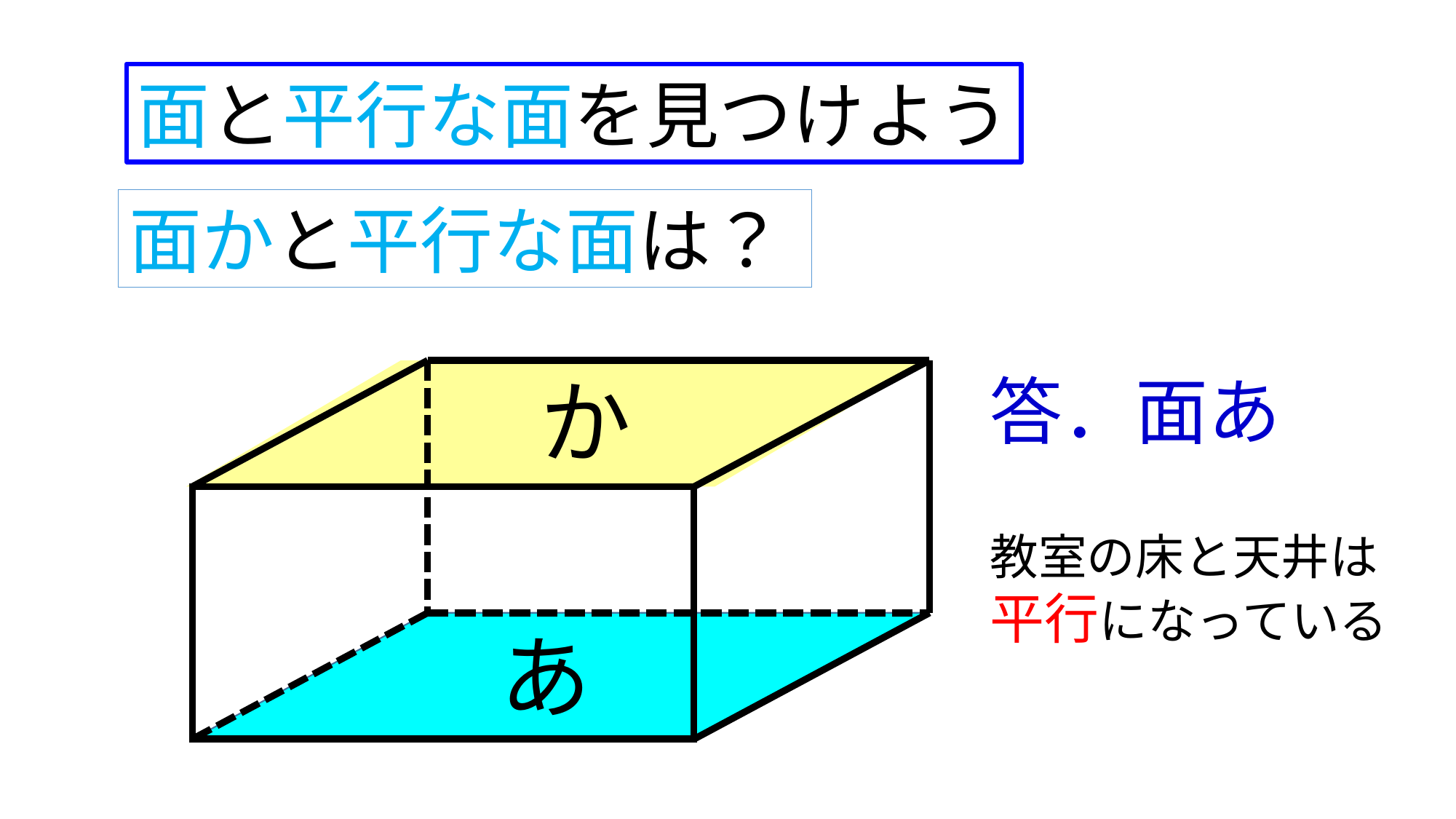

面と平行な面を見つけよう
面かと平行な面は？
か

答．面あ
教室の床と天井は
平行になっている

あ